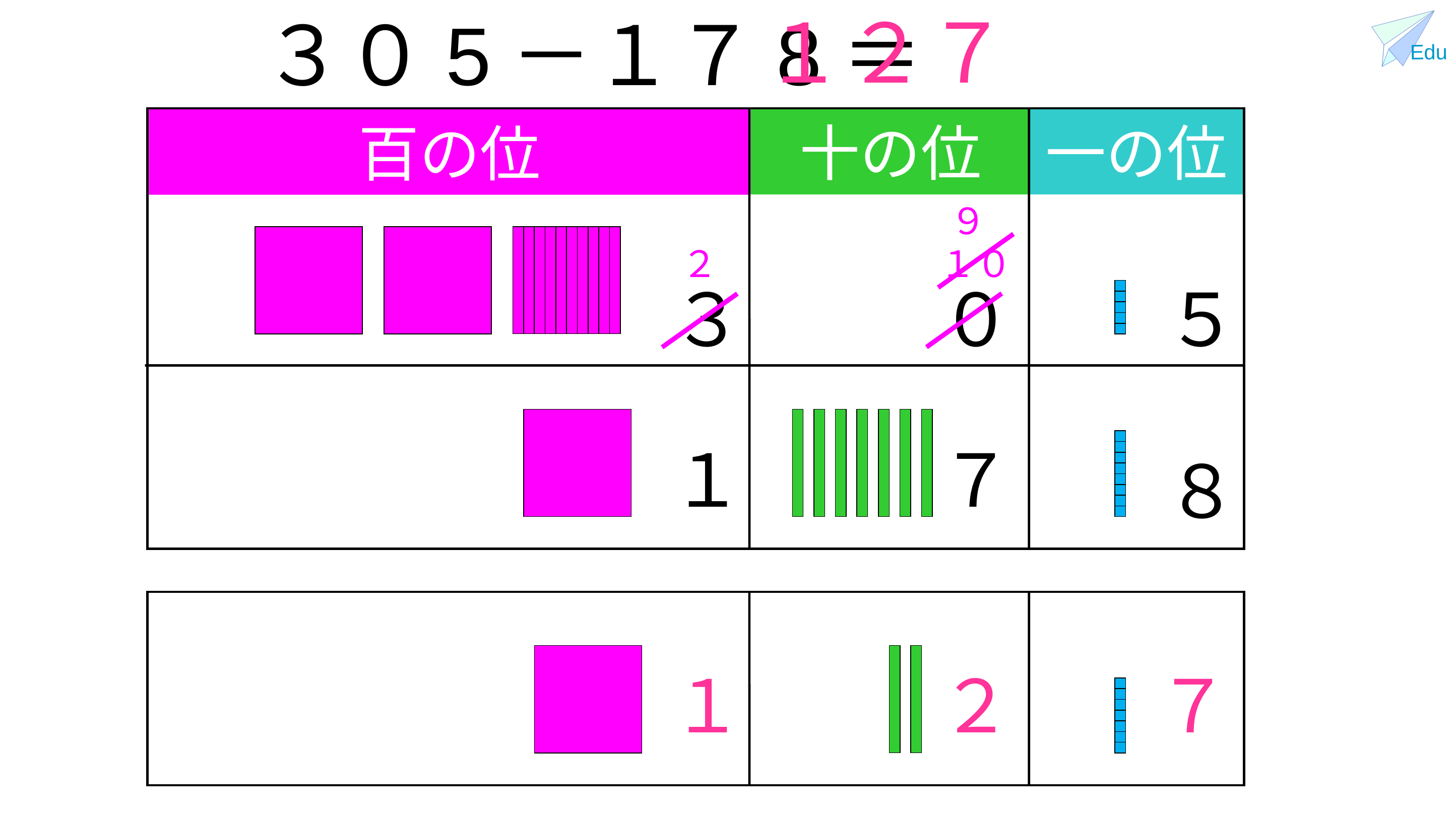

３０5－１７8＝
１２７

十の位

一の位
百の位
９

２
１０
３
０
５

１
７

８

１
２
７